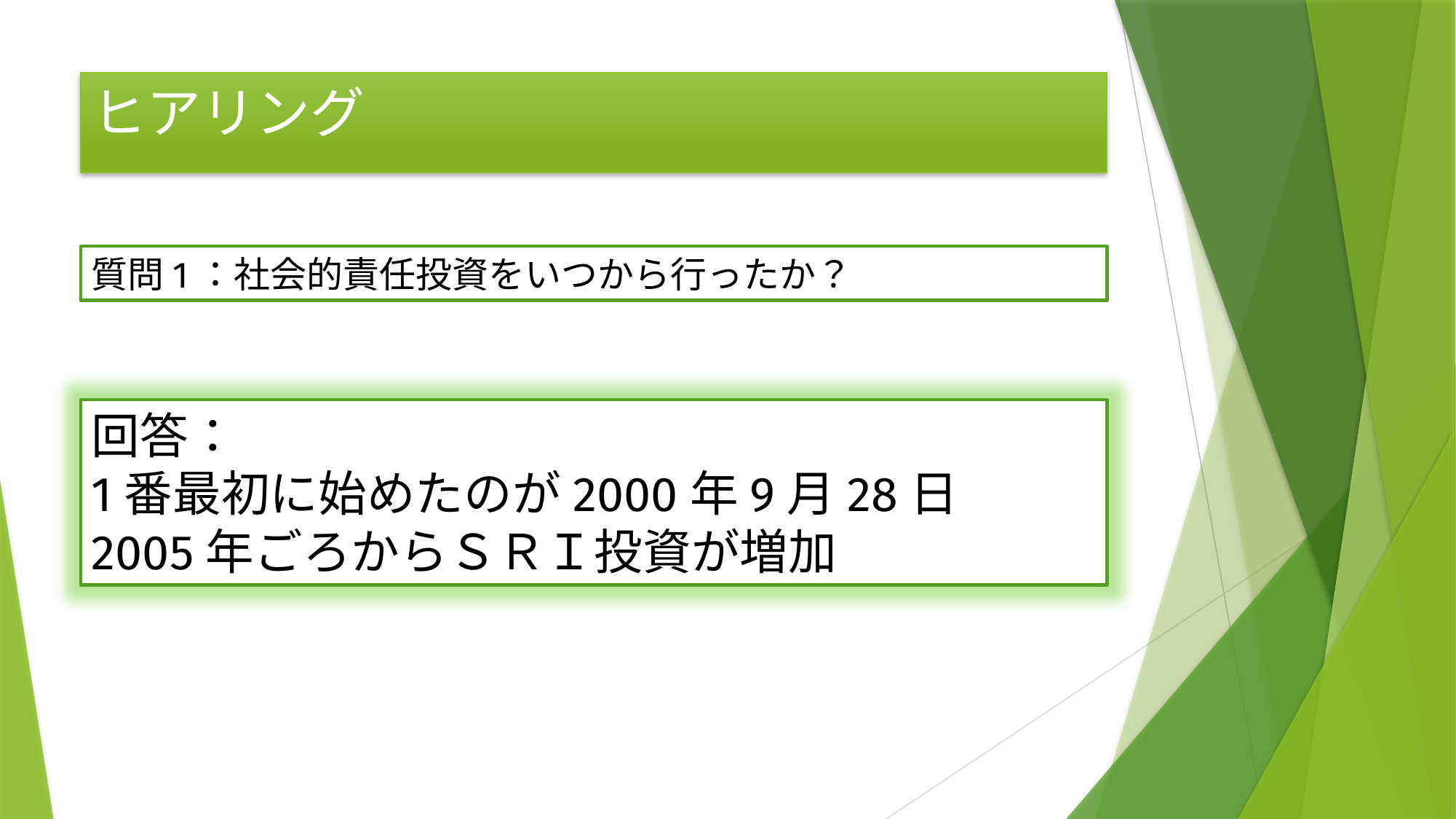

# ヒアリング

質問1：社会的責任投資をいつから行ったか？
回答：
1番最初に始めたのが2000年9月28日
2005年ごろからＳＲＩ投資が増加